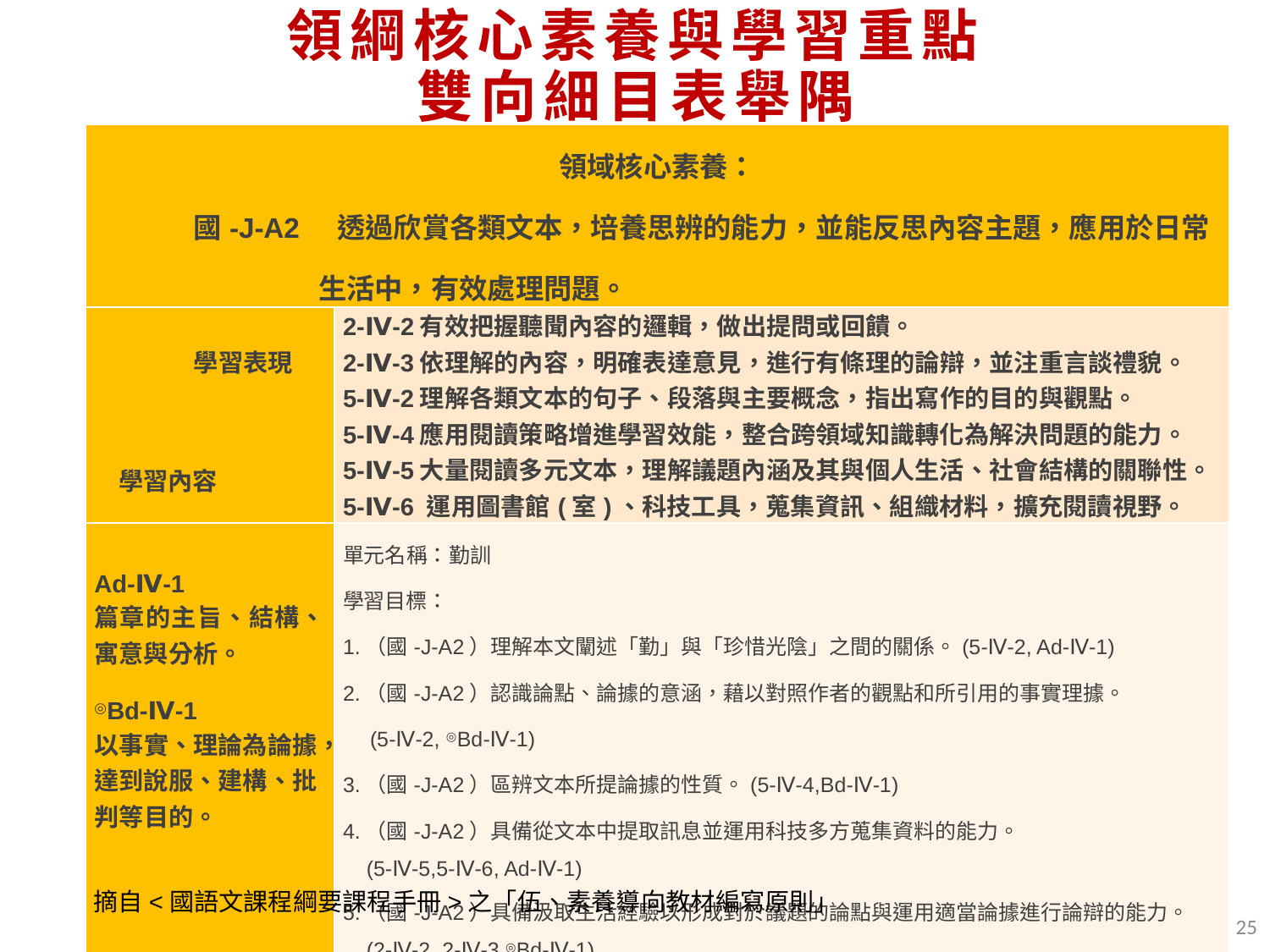

# 領綱核心素養與學習重點 雙向細目表舉隅
| 領域核心素養： 國-J-A2 透過欣賞各類文本，培養思辨的能力，並能反思內容主題，應用於日常生活中，有效處理問題。 |  |
| --- | --- |
| 學習表現   學習內容 | 2-Ⅳ-2有效把握聽聞內容的邏輯，做出提問或回饋。 2-Ⅳ-3依理解的內容，明確表達意見，進行有條理的論辯，並注重言談禮貌。 5-Ⅳ-2理解各類文本的句子、段落與主要概念，指出寫作的目的與觀點。 5-Ⅳ-4應用閱讀策略增進學習效能，整合跨領域知識轉化為解決問題的能力。 5-Ⅳ-5大量閱讀多元文本，理解議題內涵及其與個人生活、社會結構的關聯性。 5-Ⅳ-6 運用圖書館(室)、科技工具，蒐集資訊、組織材料，擴充閱讀視野。 |
| Ad-Ⅳ-1 篇章的主旨、結構、寓意與分析。 ◎Bd-Ⅳ-1 以事實、理論為論據，達到說服、建構、批判等目的。 | 單元名稱：勤訓 學習目標： 1.（國-J-A2）理解本文闡述「勤」與「珍惜光陰」之間的關係。(5-Ⅳ-2, Ad-Ⅳ-1) 2.（國-J-A2）認識論點、論據的意涵，藉以對照作者的觀點和所引用的事實理據。 　(5-Ⅳ-2, ◎Bd-Ⅳ-1) 3.（國-J-A2）區辨文本所提論據的性質。(5-Ⅳ-4,Bd-Ⅳ-1) 4.（國-J-A2）具備從文本中提取訊息並運用科技多方蒐集資料的能力。 (5-Ⅳ-5,5-Ⅳ-6, Ad-Ⅳ-1) 5.（國-J-A2）具備汲取生活經驗以形成對於議題的論點與運用適當論據進行論辯的能力。 (2-Ⅳ-2, 2-Ⅳ-3,◎Bd-Ⅳ-1) |
摘自<國語文課程綱要課程手冊>之「伍、素養導向教材編寫原則」
25